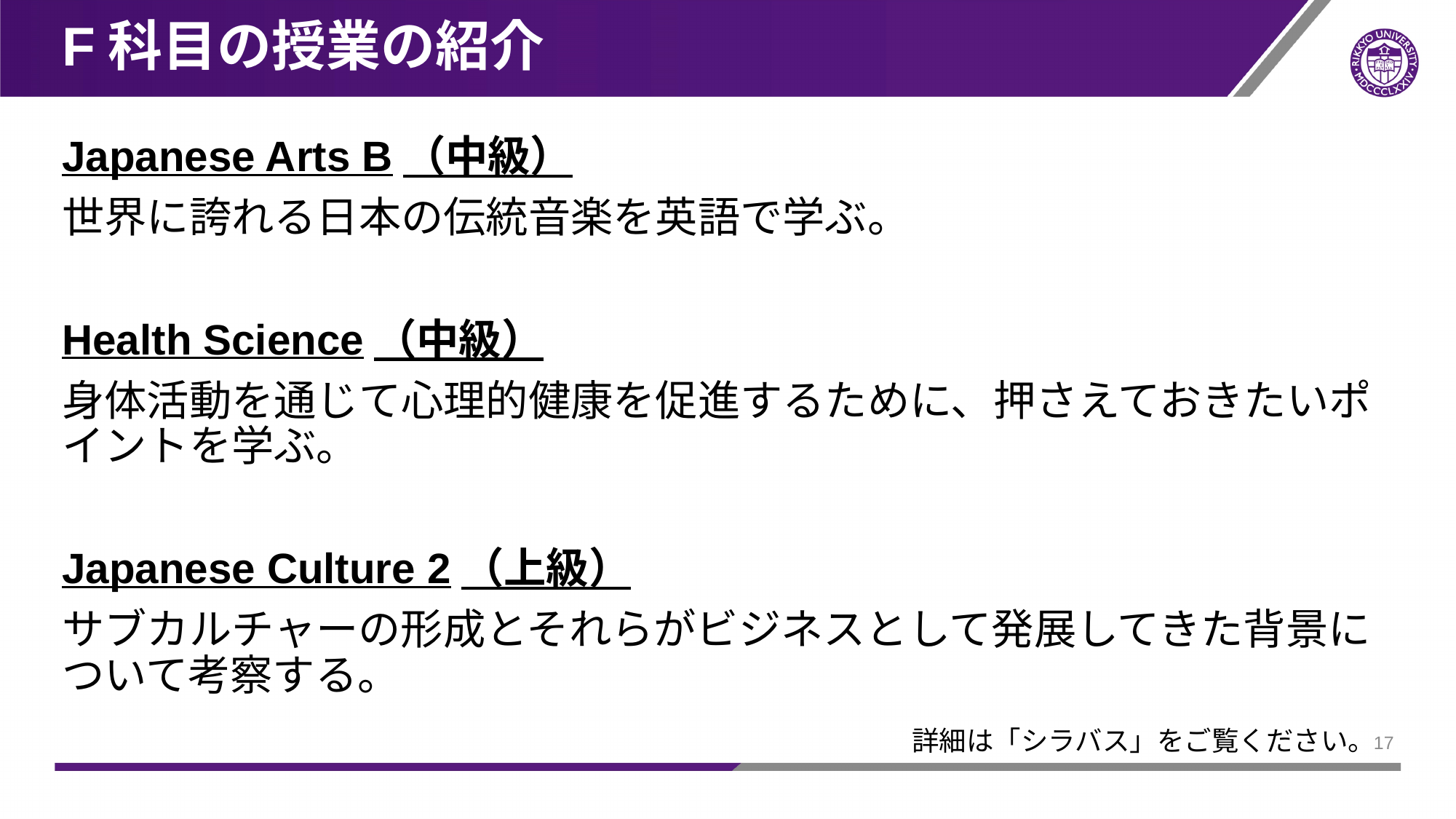

# F科目の授業の紹介
Japanese Arts B（中級）
世界に誇れる日本の伝統音楽を英語で学ぶ。

Health Science（中級）
身体活動を通じて心理的健康を促進するために、押さえておきたいポイントを学ぶ。

Japanese Culture 2（上級）
サブカルチャーの形成とそれらがビジネスとして発展してきた背景について考察する。
詳細は「シラバス」をご覧ください。
17